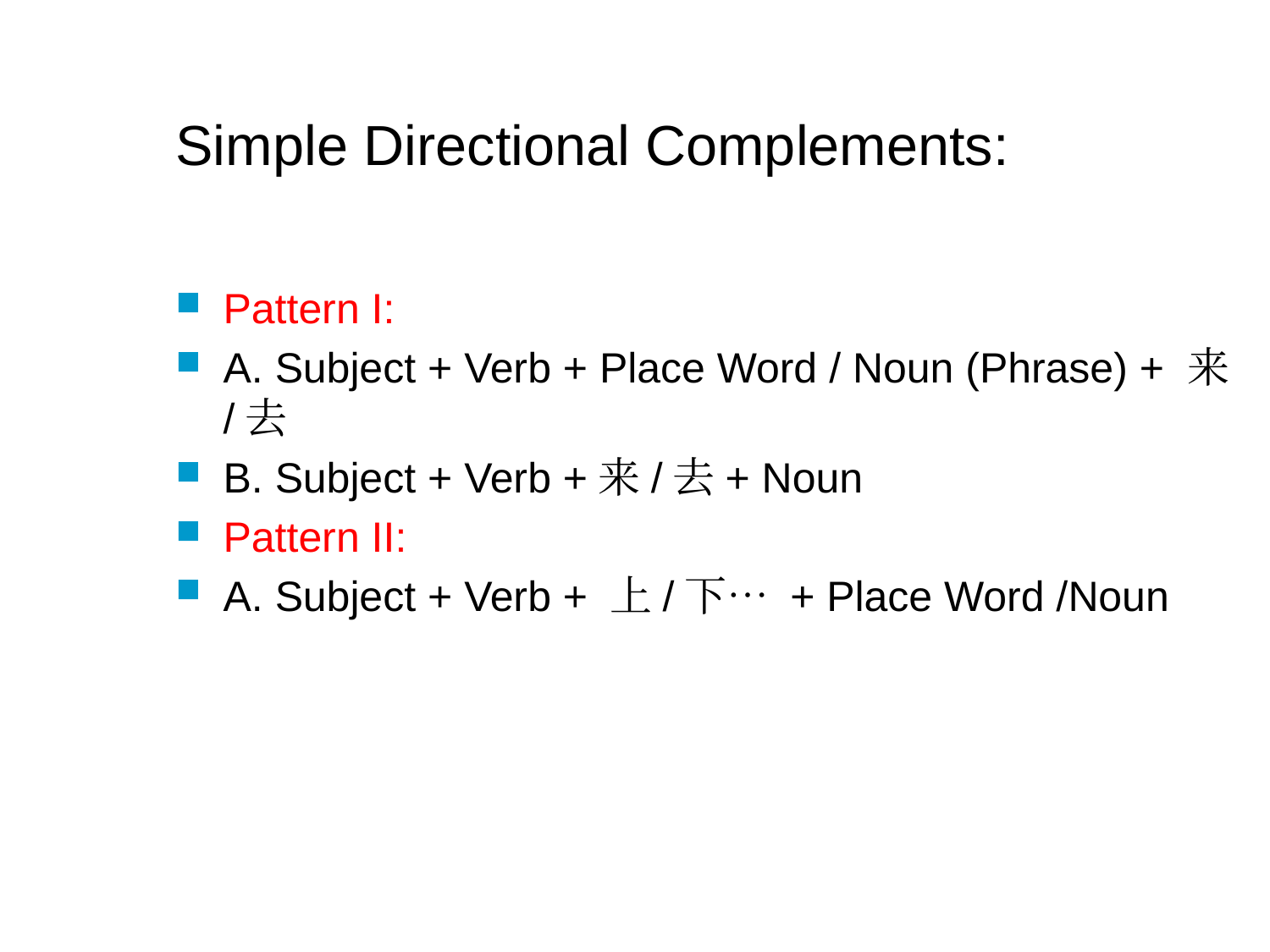

# Simple Directional Complements:
Pattern I:
A. Subject + Verb + Place Word / Noun (Phrase) + 来/去
B. Subject + Verb +来/去+ Noun
Pattern II:
A. Subject + Verb + 上/下… + Place Word /Noun